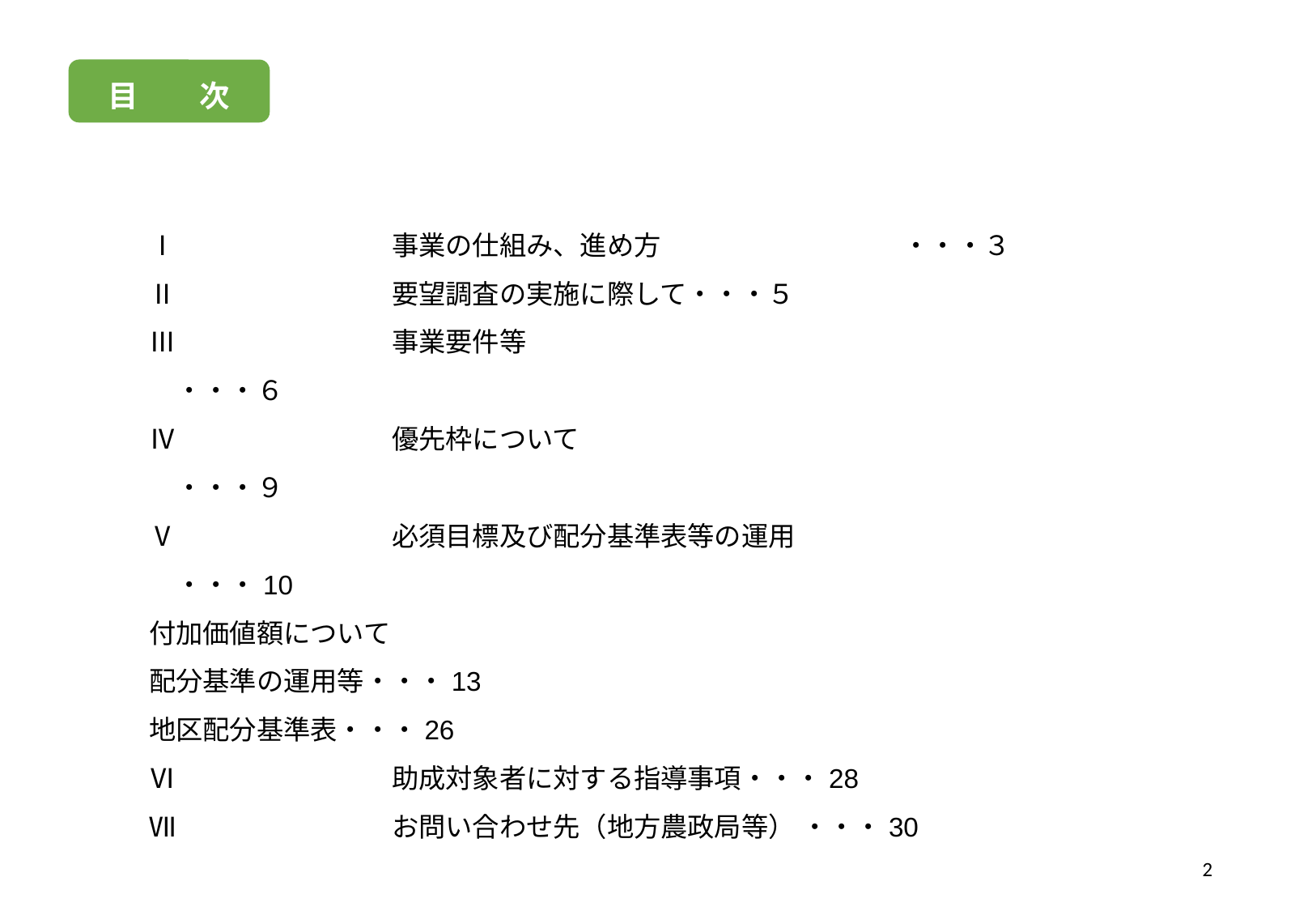

目　　次
Ⅰ		事業の仕組み、進め方　　　　　　　　　・・・３
Ⅱ		要望調査の実施に際して・・・５
Ⅲ		事業要件等　　　　　　　　　　　　　　　　　　　　　　・・・６
Ⅳ		優先枠について　　　　　　　　　　　　　　　　　　　　・・・９
Ⅴ		必須目標及び配分基準表等の運用　　　　　　　　　　　　・・・10
付加価値額について
配分基準の運用等・・・13
地区配分基準表・・・26
Ⅵ		助成対象者に対する指導事項・・・28
Ⅶ		お問い合わせ先（地方農政局等） ・・・30

2